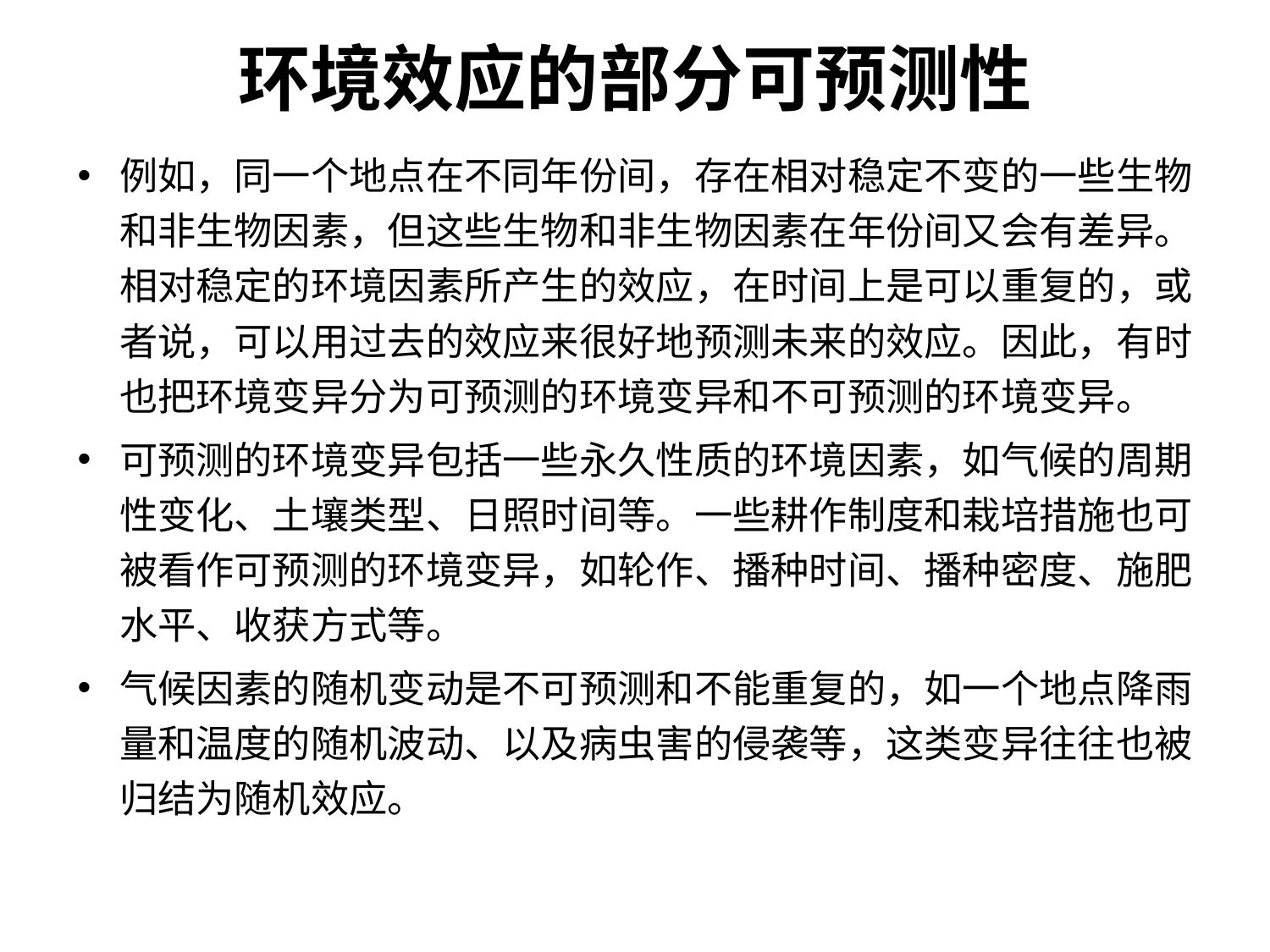

# 环境效应的部分可预测性
例如，同一个地点在不同年份间，存在相对稳定不变的一些生物和非生物因素，但这些生物和非生物因素在年份间又会有差异。相对稳定的环境因素所产生的效应，在时间上是可以重复的，或者说，可以用过去的效应来很好地预测未来的效应。因此，有时也把环境变异分为可预测的环境变异和不可预测的环境变异。
可预测的环境变异包括一些永久性质的环境因素，如气候的周期性变化、土壤类型、日照时间等。一些耕作制度和栽培措施也可被看作可预测的环境变异，如轮作、播种时间、播种密度、施肥水平、收获方式等。
气候因素的随机变动是不可预测和不能重复的，如一个地点降雨量和温度的随机波动、以及病虫害的侵袭等，这类变异往往也被归结为随机效应。